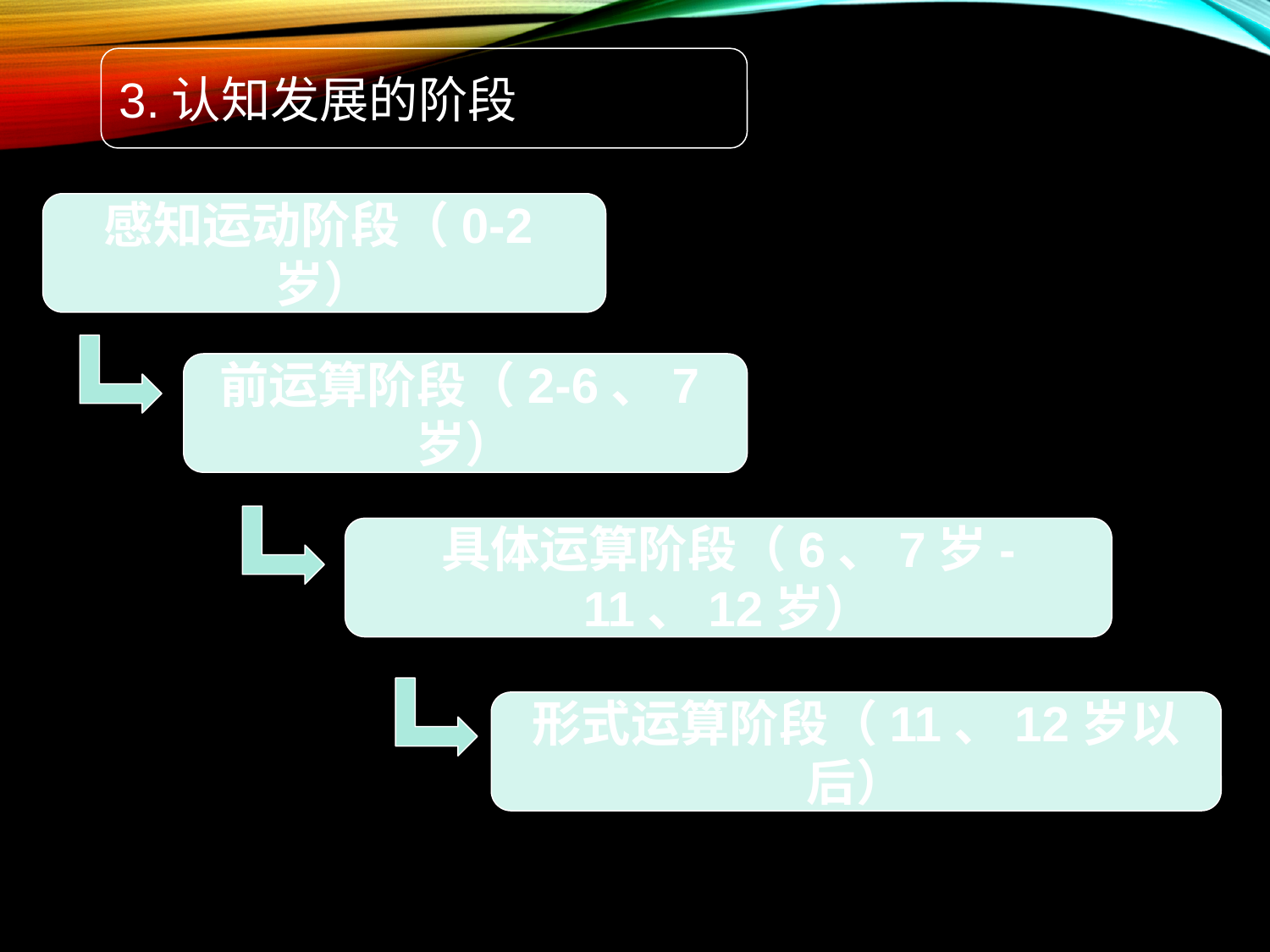

3.认知发展的阶段
感知运动阶段（0-2岁）

前运算阶段（2-6、7岁）

具体运算阶段（6、7岁-11、12岁）

形式运算阶段（11、12岁以后）